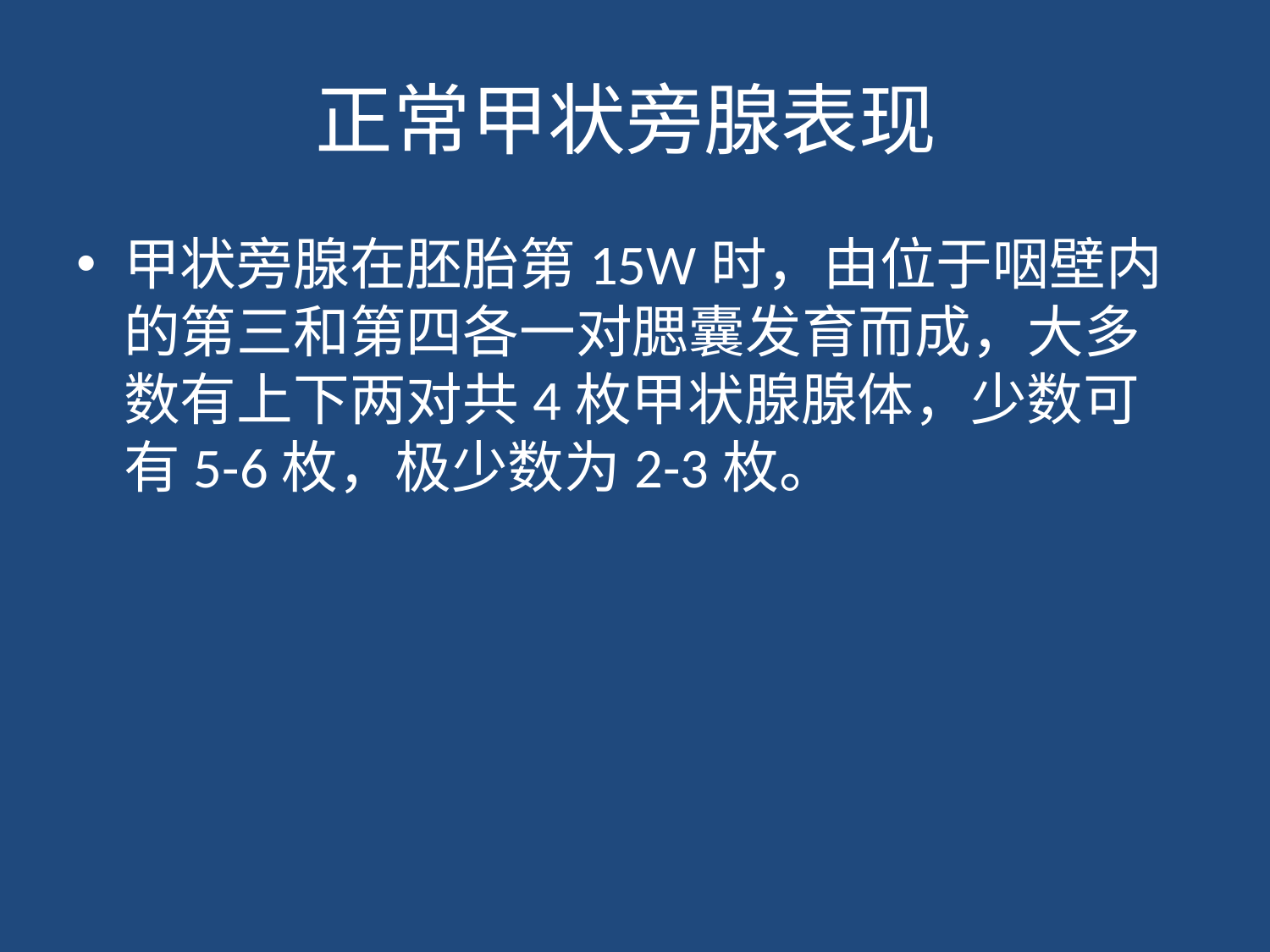

# 正常甲状旁腺表现
甲状旁腺在胚胎第15W时，由位于咽壁内的第三和第四各一对腮囊发育而成，大多数有上下两对共4枚甲状腺腺体，少数可有5-6枚，极少数为2-3枚。